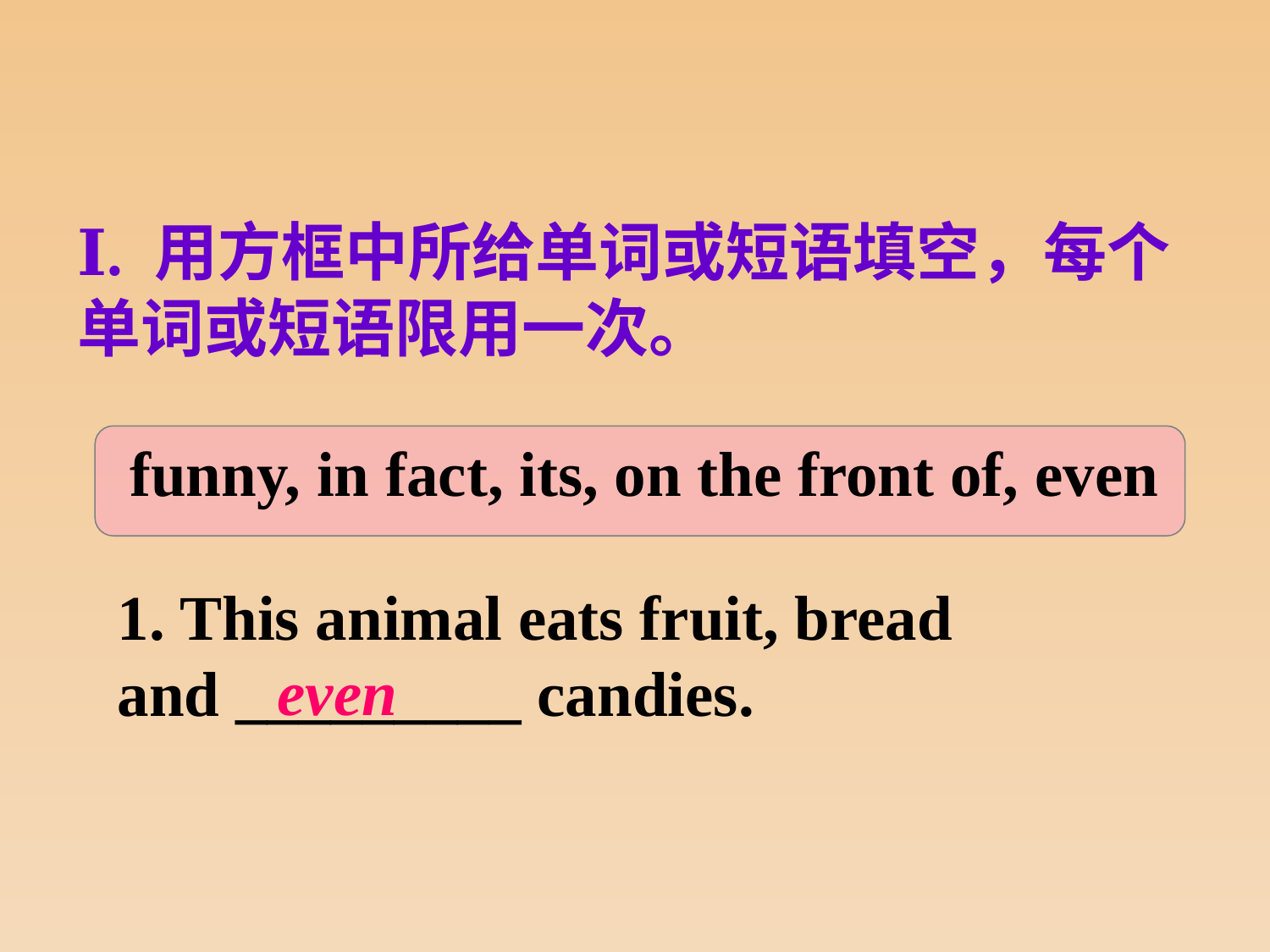

Ⅰ. 用方框中所给单词或短语填空，每个单词或短语限用一次。

funny, in fact, its, on the front of, even
1. This animal eats fruit, bread and _________ candies.
even